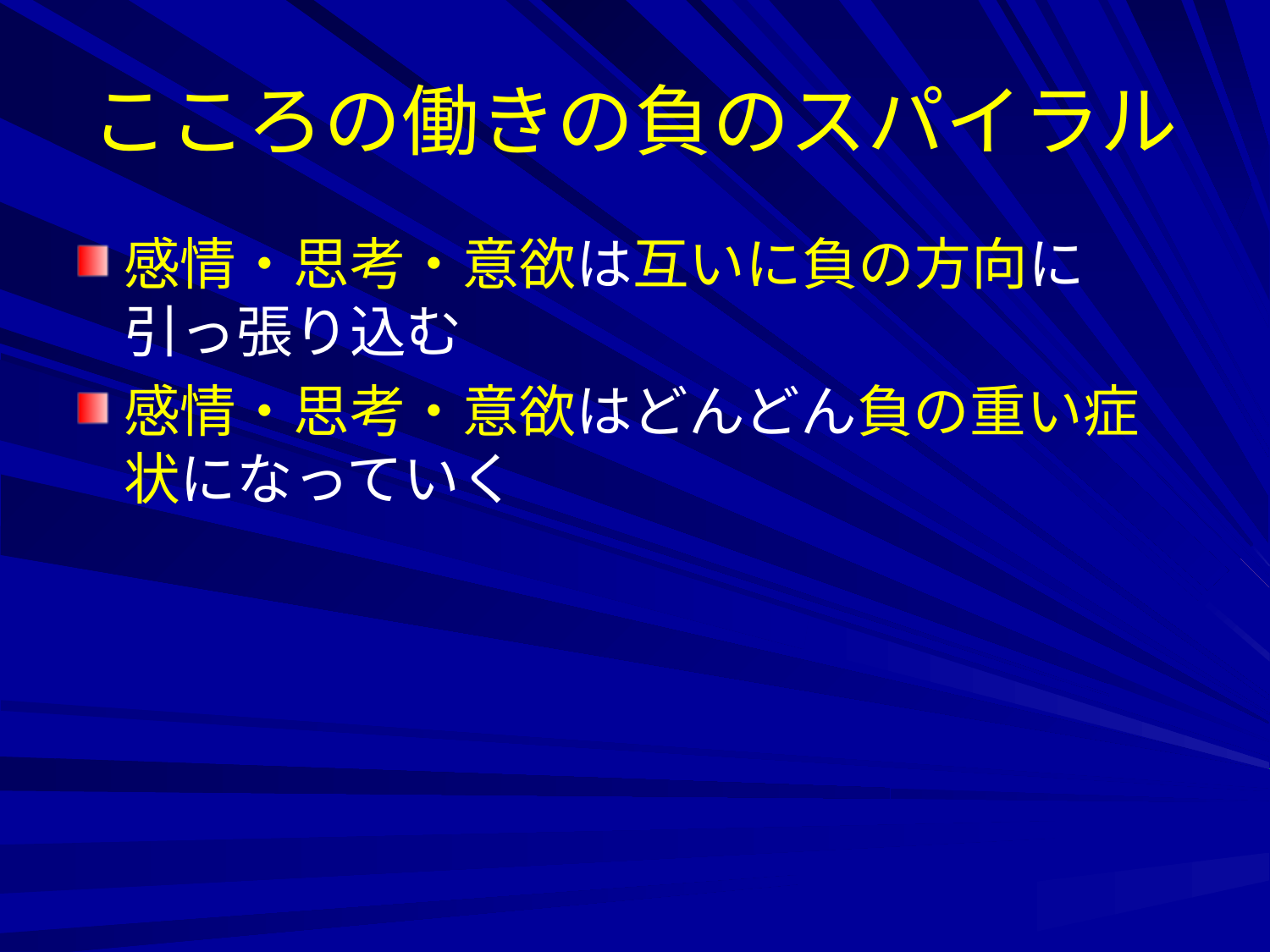

# こころの働きの負のスパイラル
感情・思考・意欲は互いに負の方向に引っ張り込む
感情・思考・意欲はどんどん負の重い症状になっていく